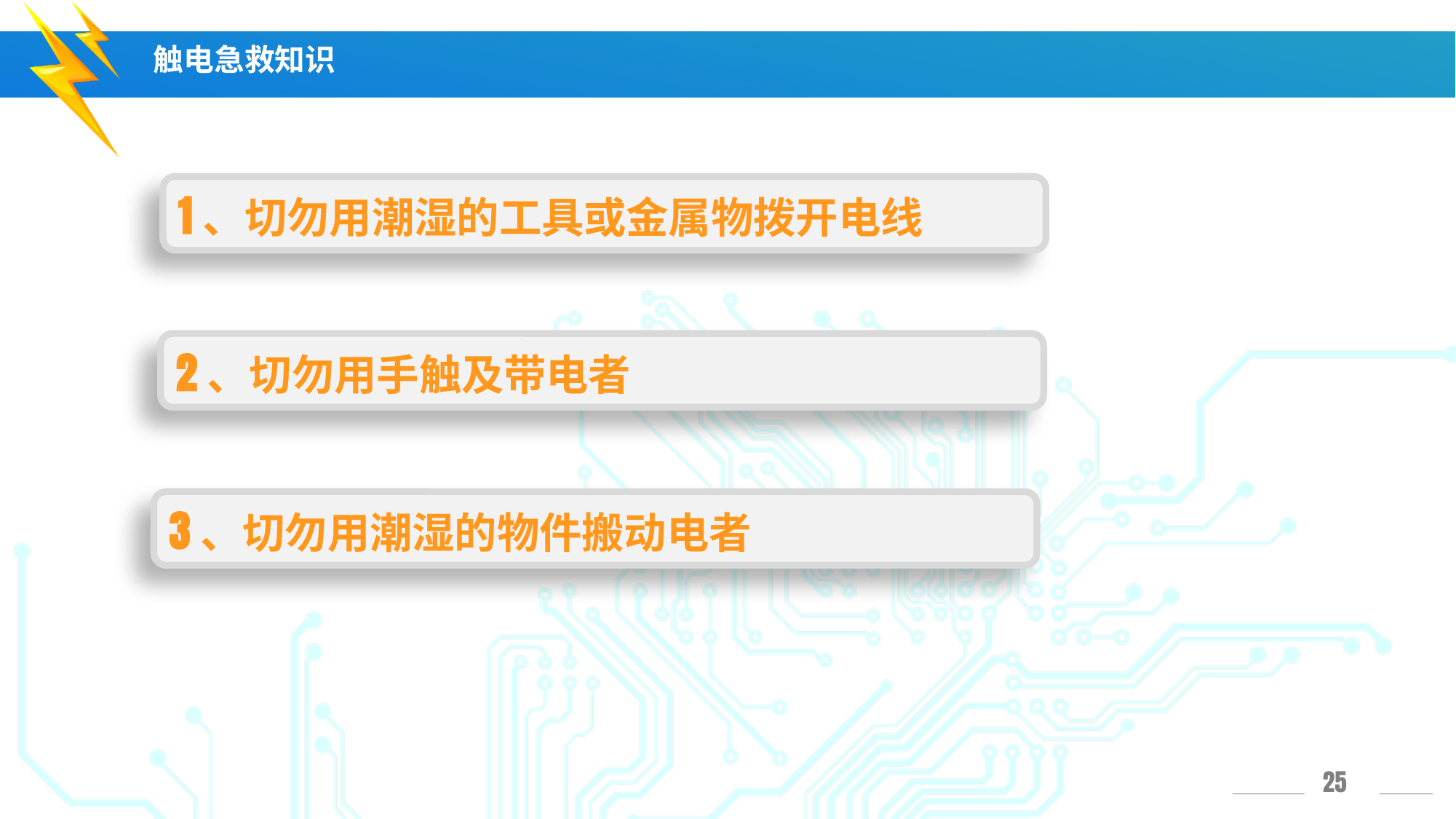

触电急救知识

1、切勿用潮湿的工具或金属物拨开电线

2、切勿用手触及带电者

3、切勿用潮湿的物件搬动电者
25